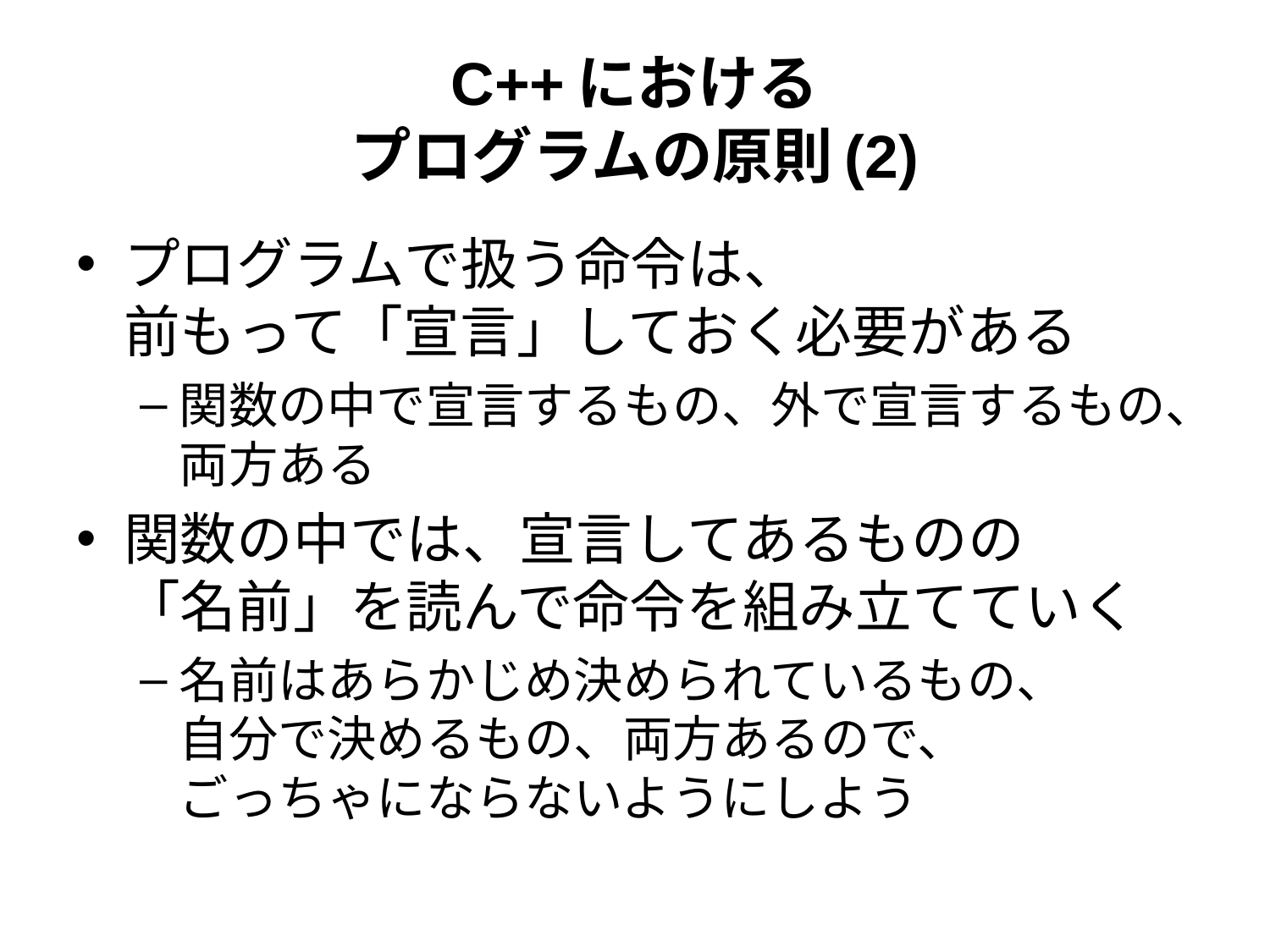

# C++における プログラムの原則(2)
プログラムで扱う命令は、
前もって「宣言」しておく必要がある
関数の中で宣言するもの、外で宣言するもの、両方ある
関数の中では、宣言してあるものの
「名前」を読んで命令を組み立てていく
名前はあらかじめ決められているもの、
自分で決めるもの、両方あるので、
ごっちゃにならないようにしよう